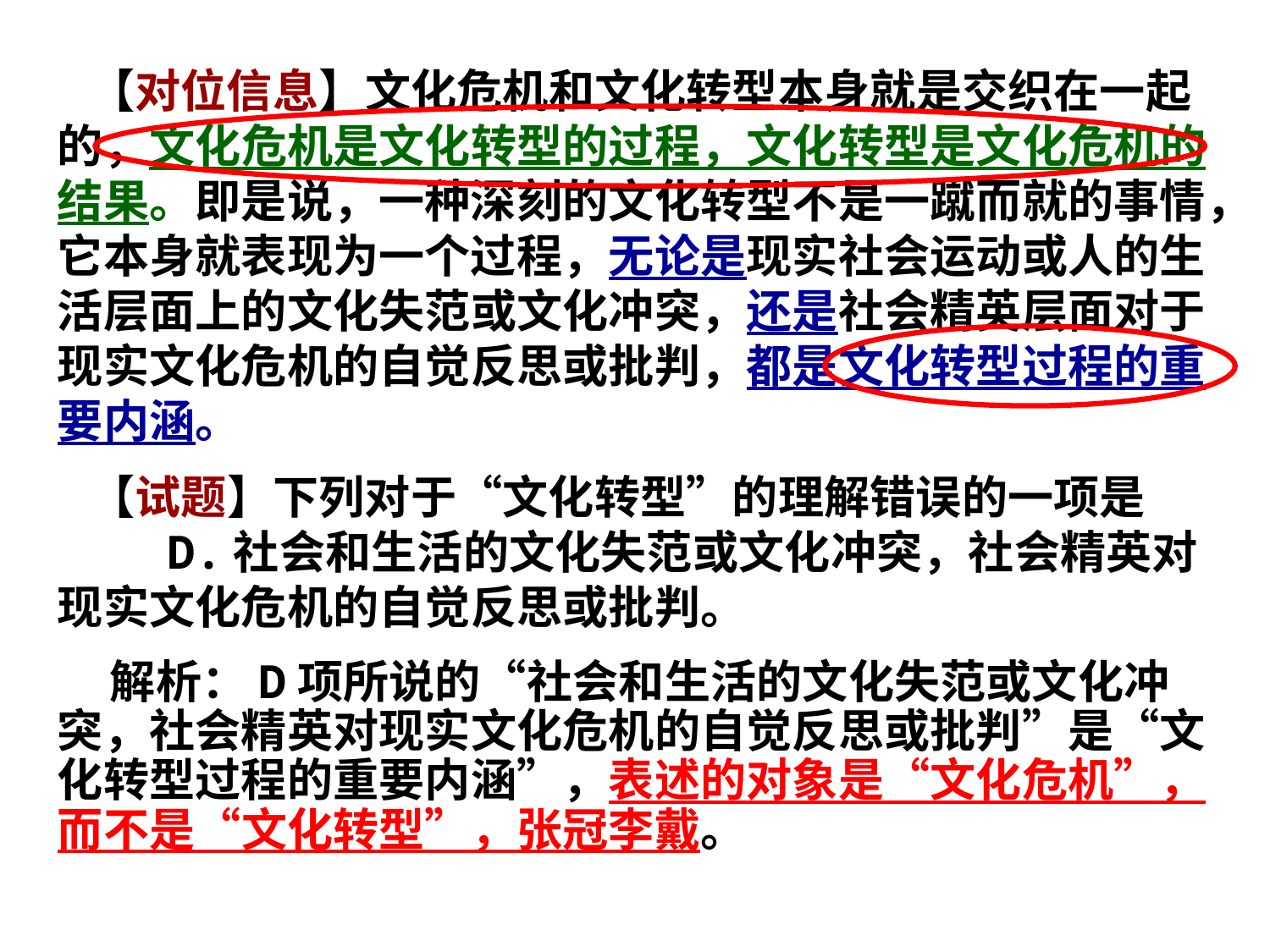

【对位信息】文化危机和文化转型本身就是交织在一起的，文化危机是文化转型的过程，文化转型是文化危机的结果。即是说，一种深刻的文化转型不是一蹴而就的事情，它本身就表现为一个过程，无论是现实社会运动或人的生活层面上的文化失范或文化冲突，还是社会精英层面对于现实文化危机的自觉反思或批判，都是文化转型过程的重要内涵。

  【试题】下列对于“文化转型”的理解错误的一项是
    D.社会和生活的文化失范或文化冲突，社会精英对现实文化危机的自觉反思或批判。

    解析：D项所说的“社会和生活的文化失范或文化冲突，社会精英对现实文化危机的自觉反思或批判”是“文化转型过程的重要内涵”，表述的对象是“文化危机”，而不是“文化转型”，张冠李戴。